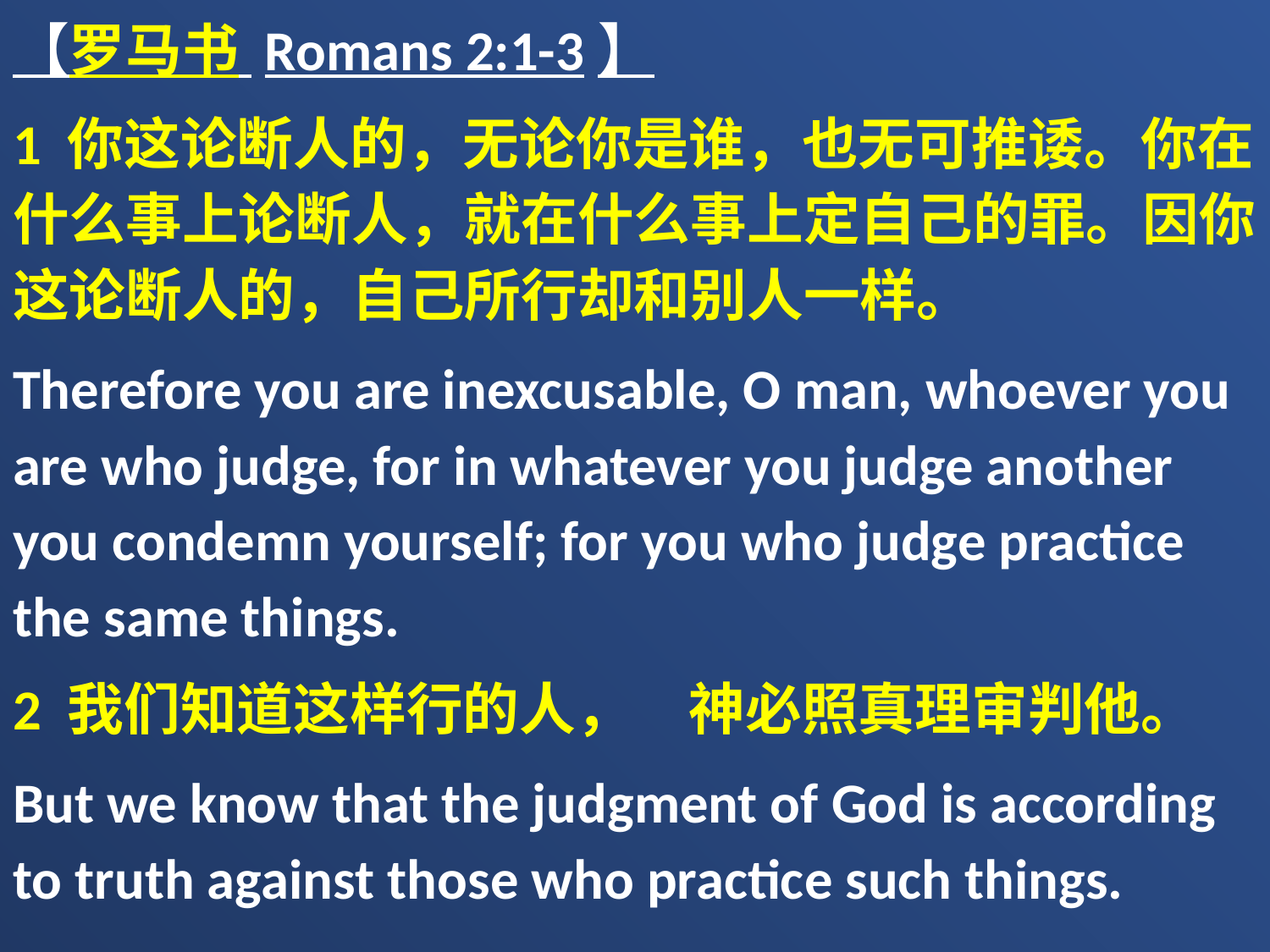

【罗马书 Romans 2:1-3】
1 你这论断人的，无论你是谁，也无可推诿。你在什么事上论断人，就在什么事上定自己的罪。因你这论断人的，自己所行却和别人一样。
Therefore you are inexcusable, O man, whoever you are who judge, for in whatever you judge another you condemn yourself; for you who judge practice the same things.
2 我们知道这样行的人，　神必照真理审判他。
But we know that the judgment of God is according to truth against those who practice such things.